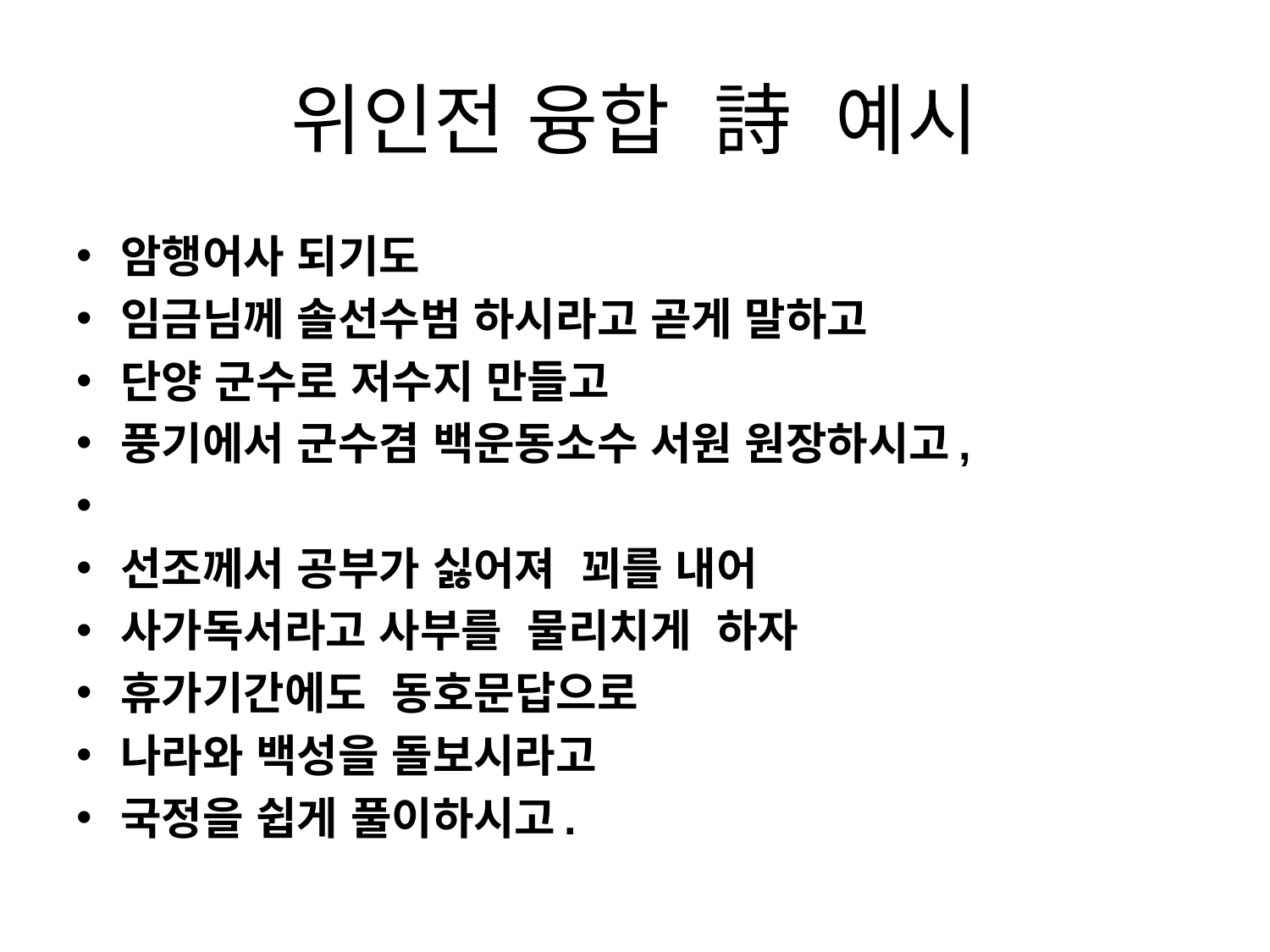

# 위인전 융합  詩  예시
암행어사 되기도
임금님께 솔선수범 하시라고 곧게 말하고
단양 군수로 저수지 만들고
풍기에서 군수겸 백운동소수 서원 원장하시고,

선조께서 공부가 싫어져  꾀를 내어
사가독서라고 사부를  물리치게  하자
휴가기간에도  동호문답으로
나라와 백성을 돌보시라고
국정을 쉽게 풀이하시고.